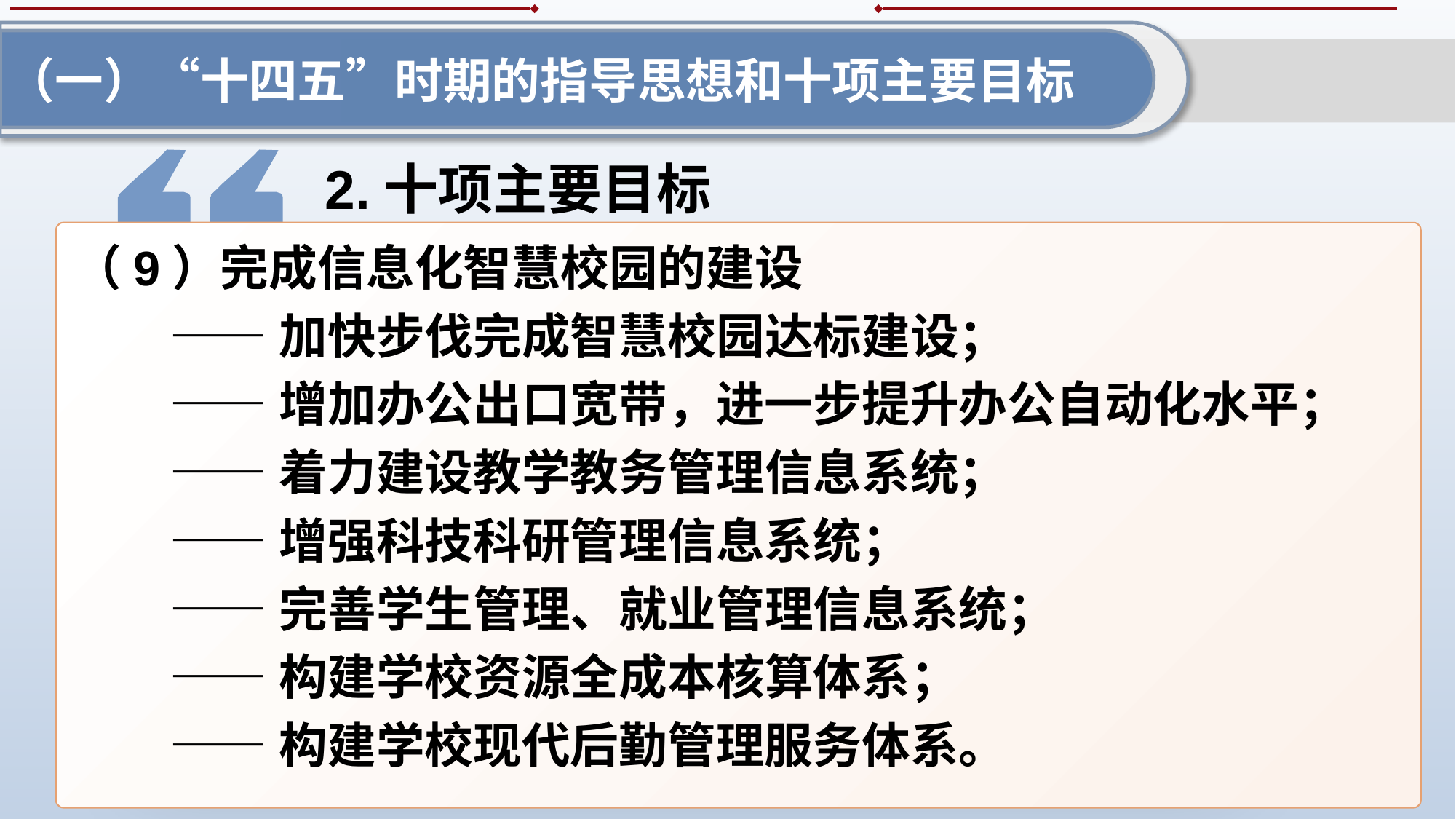

（一）“十四五”时期的指导思想和十项主要目标
2.十项主要目标

（9）完成信息化智慧校园的建设
——加快步伐完成智慧校园达标建设；
——增加办公出口宽带，进一步提升办公自动化水平；
——着力建设教学教务管理信息系统；
——增强科技科研管理信息系统；
——完善学生管理、就业管理信息系统；
——构建学校资源全成本核算体系；
——构建学校现代后勤管理服务体系。